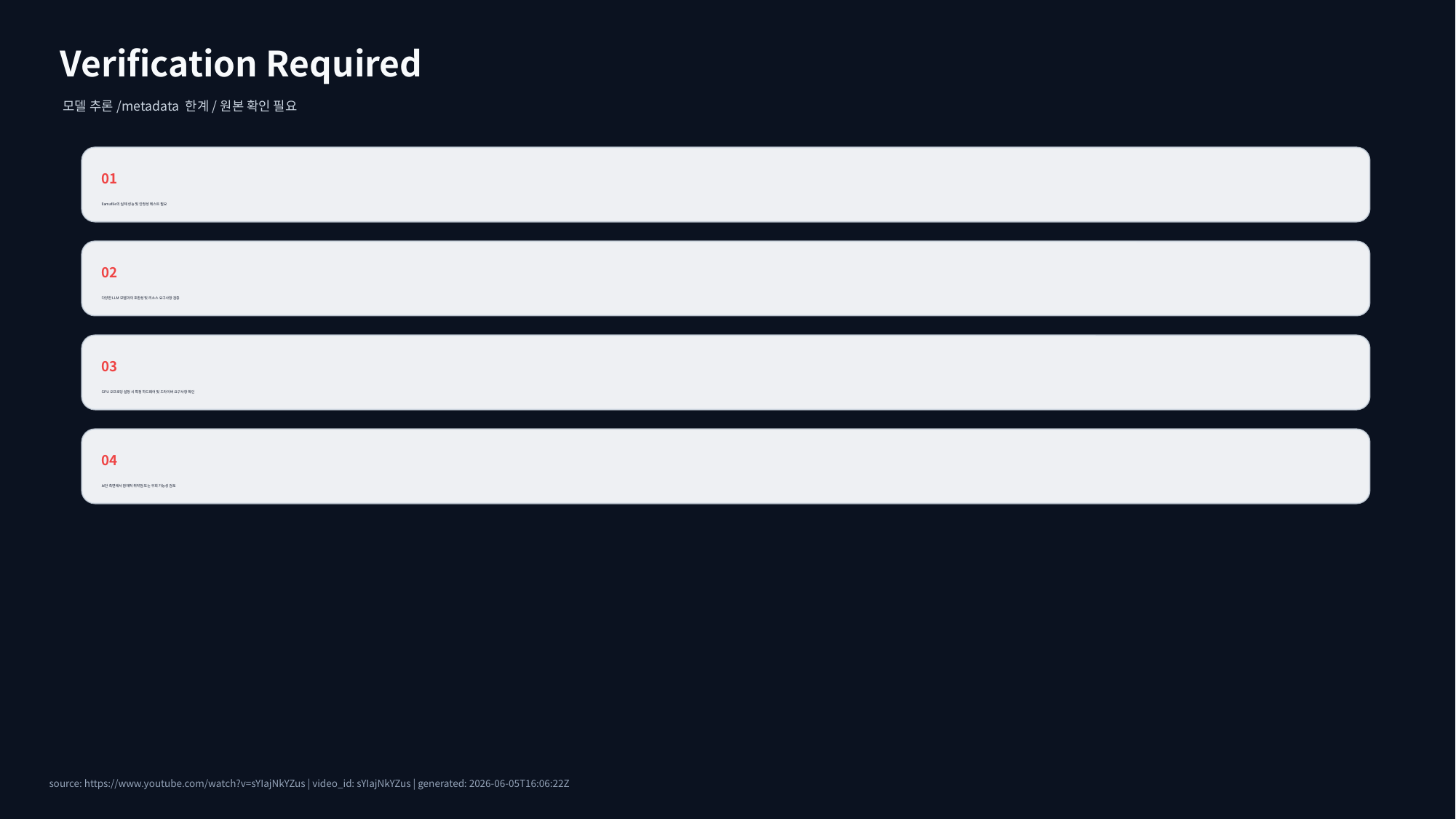

Verification Required
모델 추론/metadata 한계/원본 확인 필요

01
llamafile의 실제 성능 및 안정성 테스트 필요

02
다양한 LLM 모델과의 호환성 및 리소스 요구사항 검증

03
GPU 오프로딩 설정 시 특정 하드웨어 및 드라이버 요구사항 확인

04
보안 측면에서 잠재적 취약점 또는 우회 가능성 검토
source: https://www.youtube.com/watch?v=sYIajNkYZus | video_id: sYIajNkYZus | generated: 2026-06-05T16:06:22Z